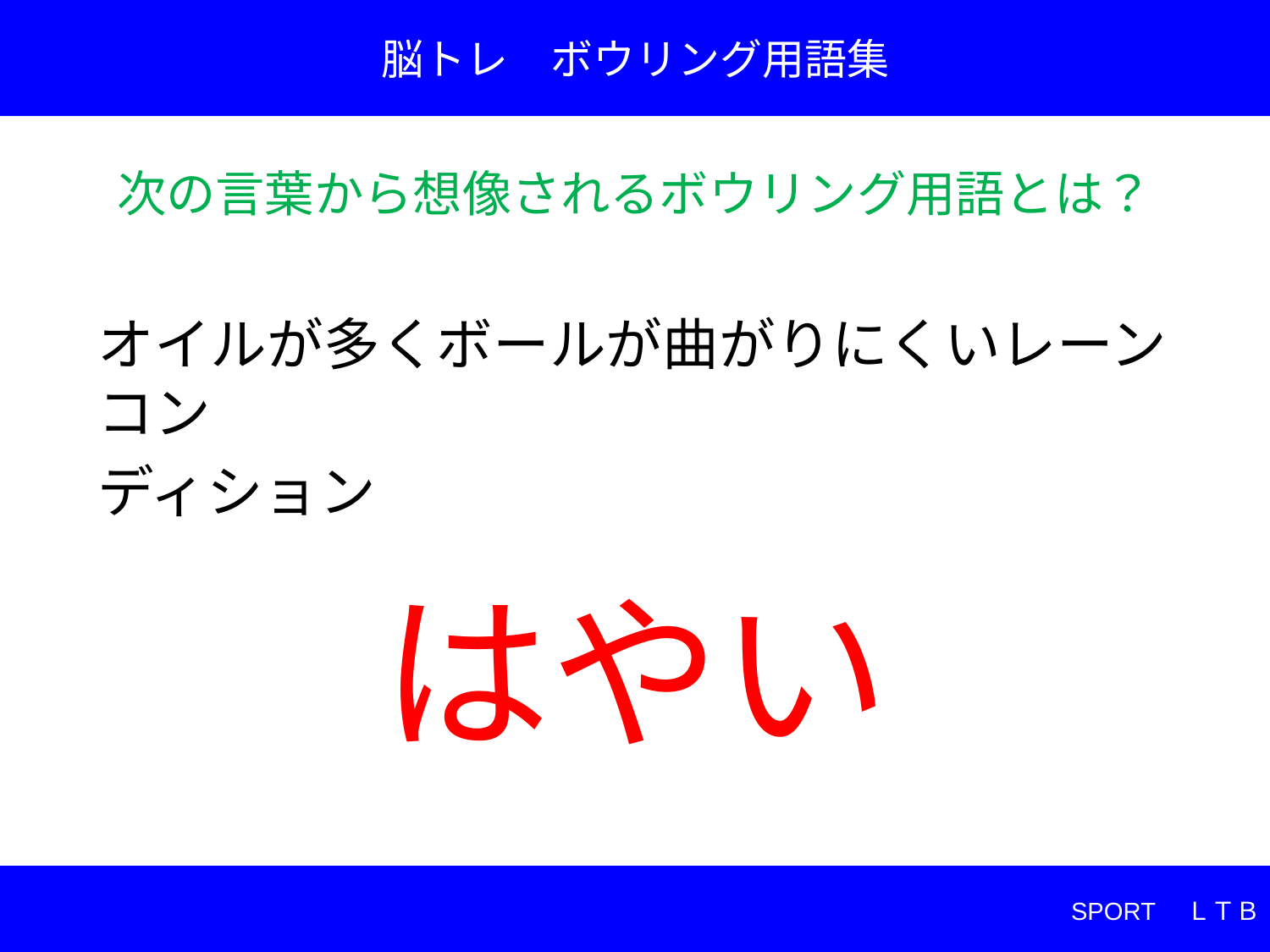

脳トレ　ボウリング用語集
次の言葉から想像されるボウリング用語とは？
オイルが多くボールが曲がりにくいレーンコン
ディション
# はやい
SPORT　ＬＴＢ